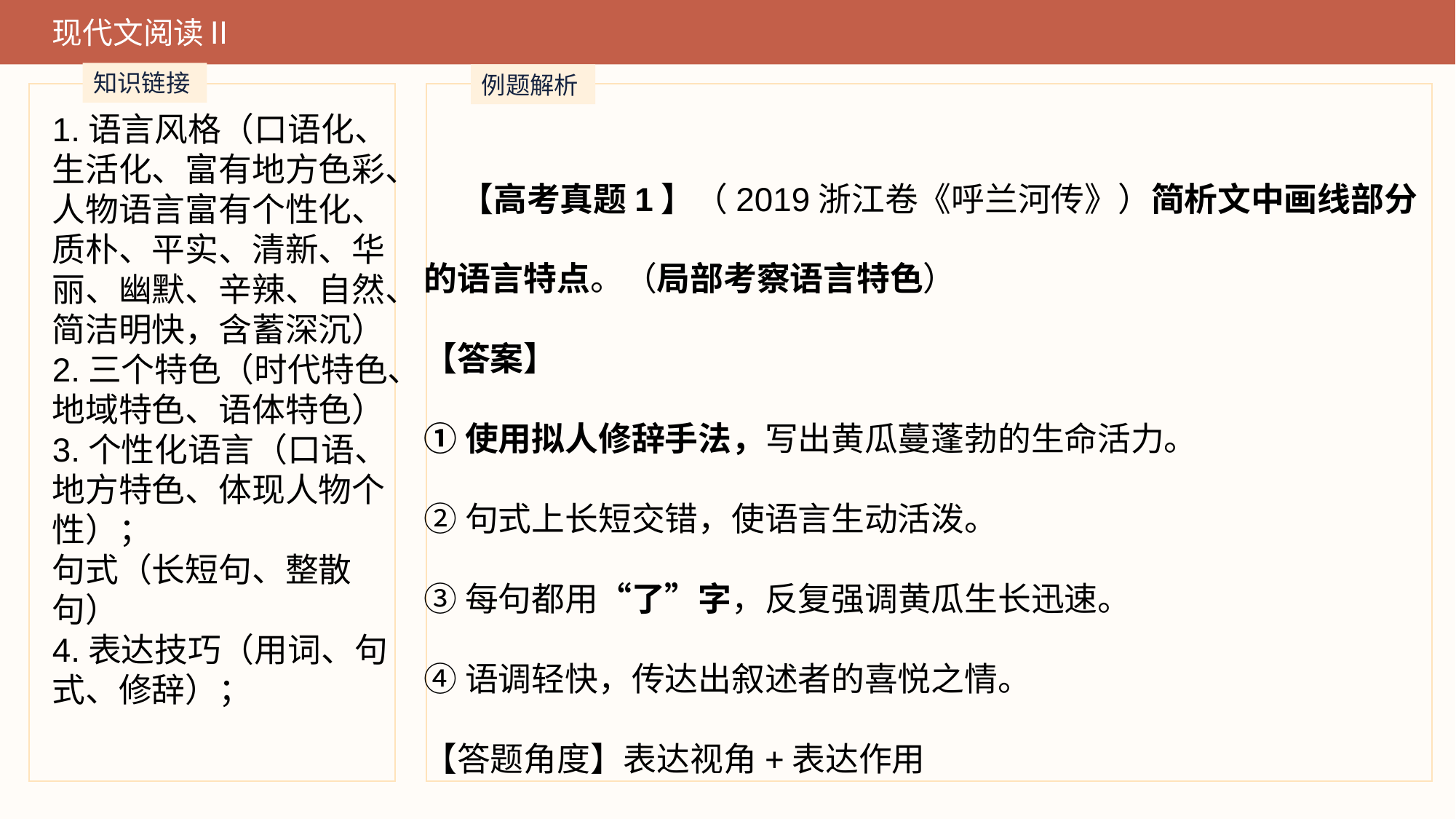

现代文阅读Ⅱ
知识链接
例题解析

1.语言风格（口语化、生活化、富有地方色彩、人物语言富有个性化、质朴、平实、清新、华丽、幽默、辛辣、自然、简洁明快，含蓄深沉）
2.三个特色（时代特色、地域特色、语体特色）
3.个性化语言（口语、地方特色、体现人物个性）；
句式（长短句、整散句）
4.表达技巧（用词、句式、修辞）；
【高考真题1】（2019浙江卷《呼兰河传》）简析文中画线部分的语言特点。（局部考察语言特色）
【答案】
①使用拟人修辞手法，写出黄瓜蔓蓬勃的生命活力。②句式上长短交错，使语言生动活泼。③每句都用“了”字，反复强调黄瓜生长迅速。④语调轻快，传达出叙述者的喜悦之情。【答题角度】表达视角+表达作用